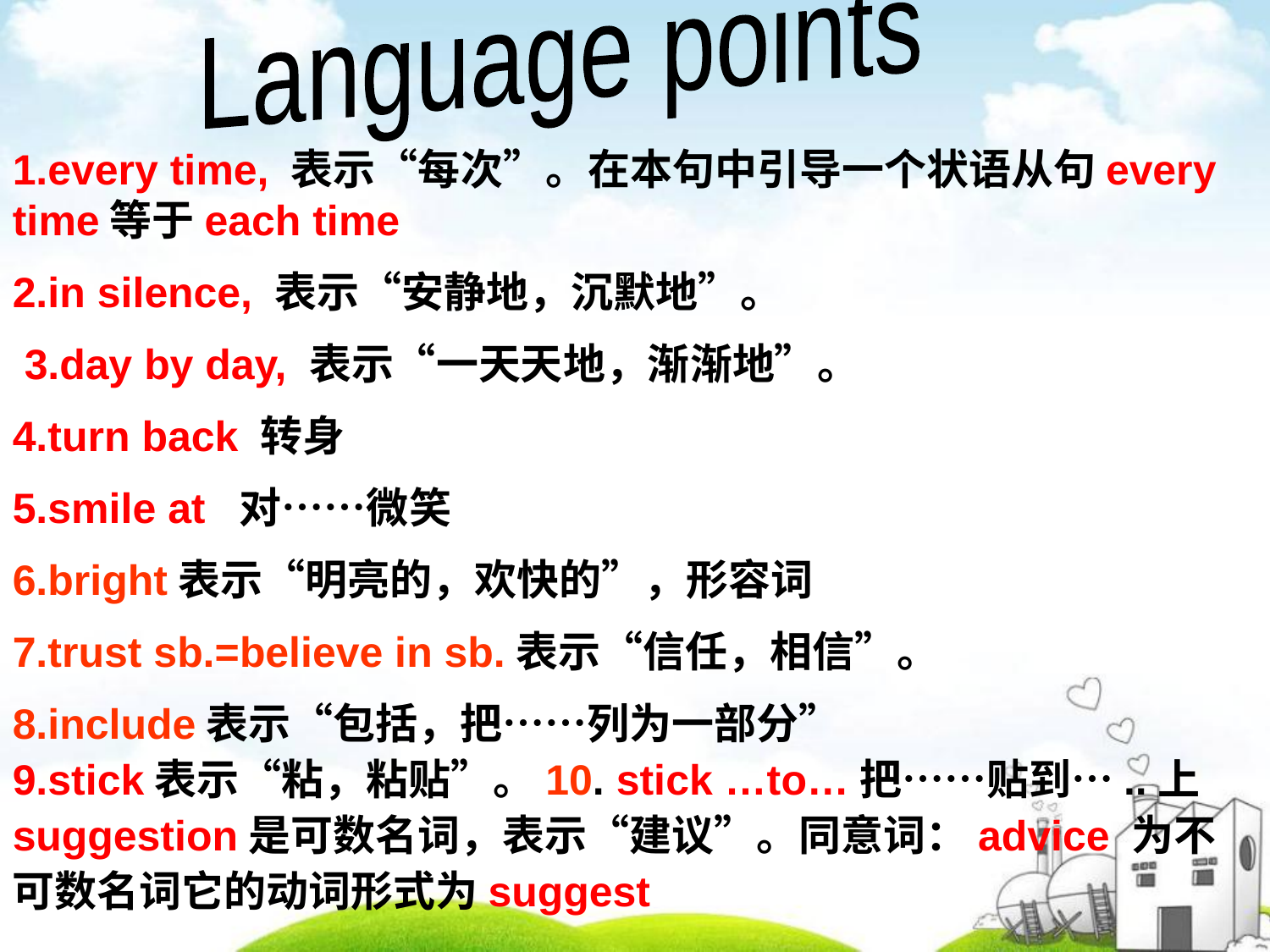

Language points
1.every time, 表示“每次”。在本句中引导一个状语从句every time等于each time
2.in silence, 表示“安静地，沉默地”。
 3.day by day, 表示“一天天地，渐渐地”。
4.turn back 转身
5.smile at  对……微笑
6.bright表示“明亮的，欢快的”，形容词
7.trust sb.=believe in sb.表示“信任，相信”。
8.include表示“包括，把……列为一部分”
9.stick表示“粘，粘贴”。10. stick …to…把……贴到…..上
suggestion是可数名词，表示“建议”。同意词：advice 为不可数名词它的动词形式为suggest